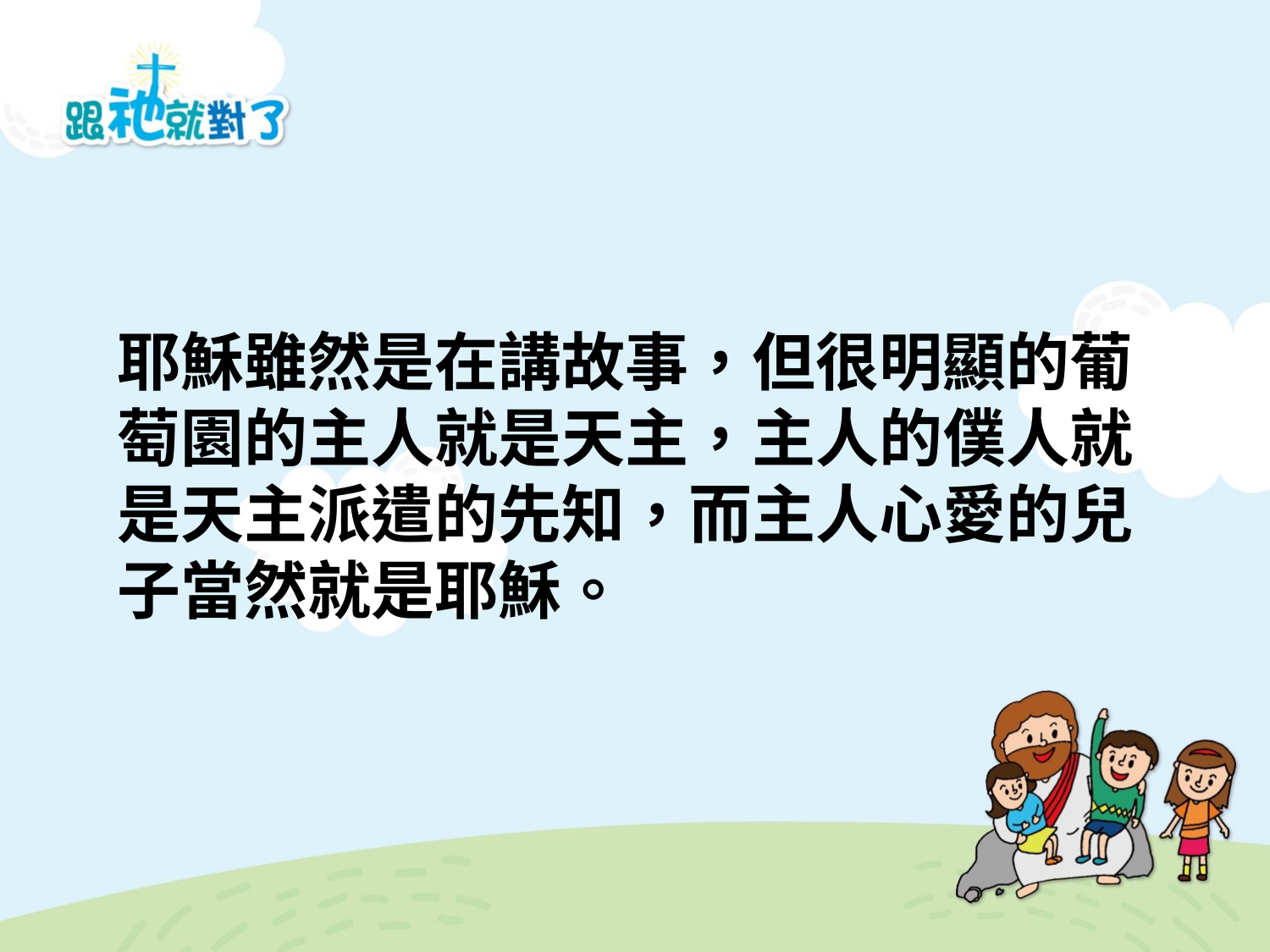

耶穌雖然是在講故事，但很明顯的葡萄園的主人就是天主，主人的僕人就是天主派遣的先知，而主人心愛的兒子當然就是耶穌。